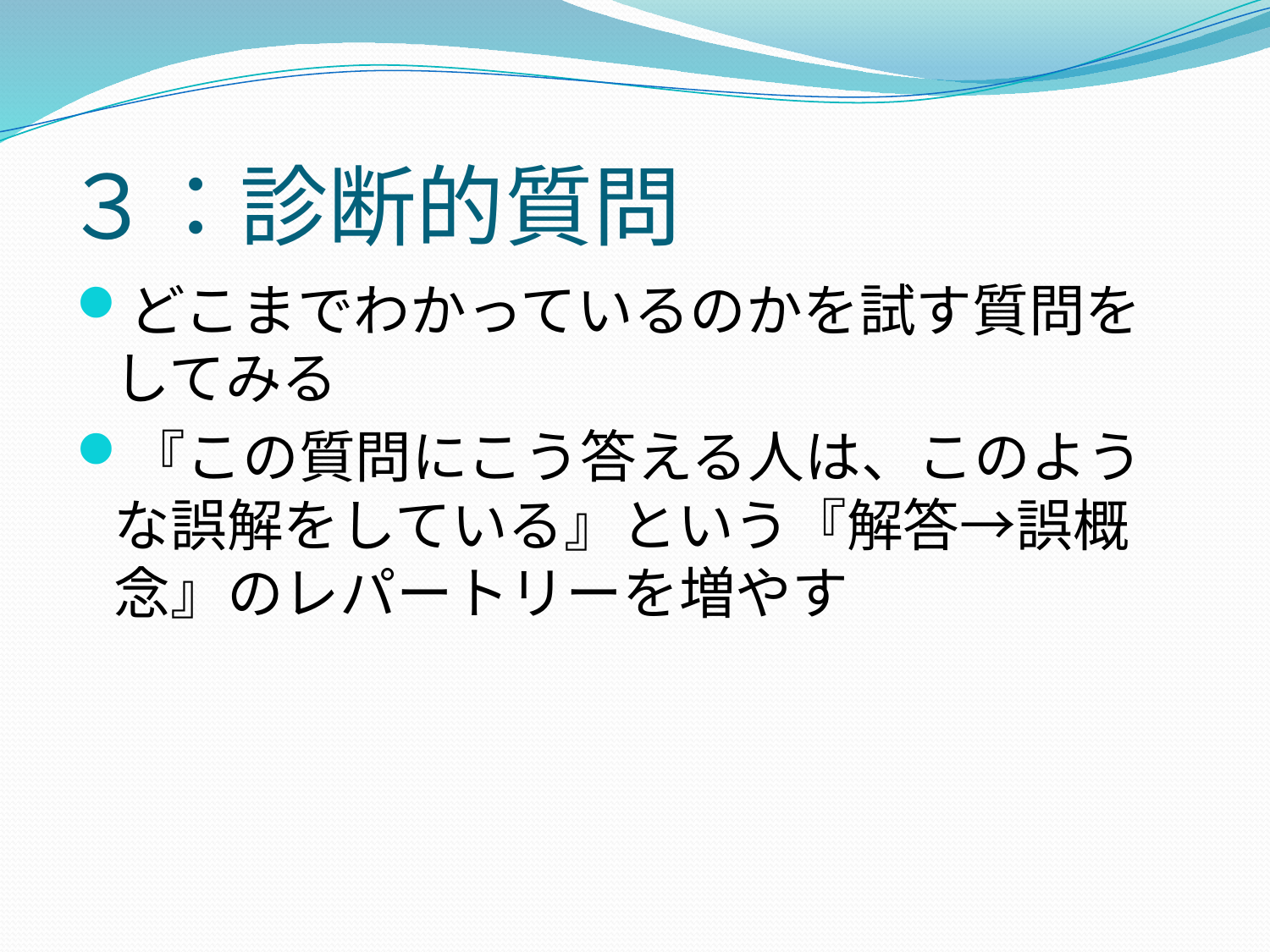

# ３：診断的質問
どこまでわかっているのかを試す質問をしてみる
『この質問にこう答える人は、このような誤解をしている』という『解答→誤概念』のレパートリーを増やす